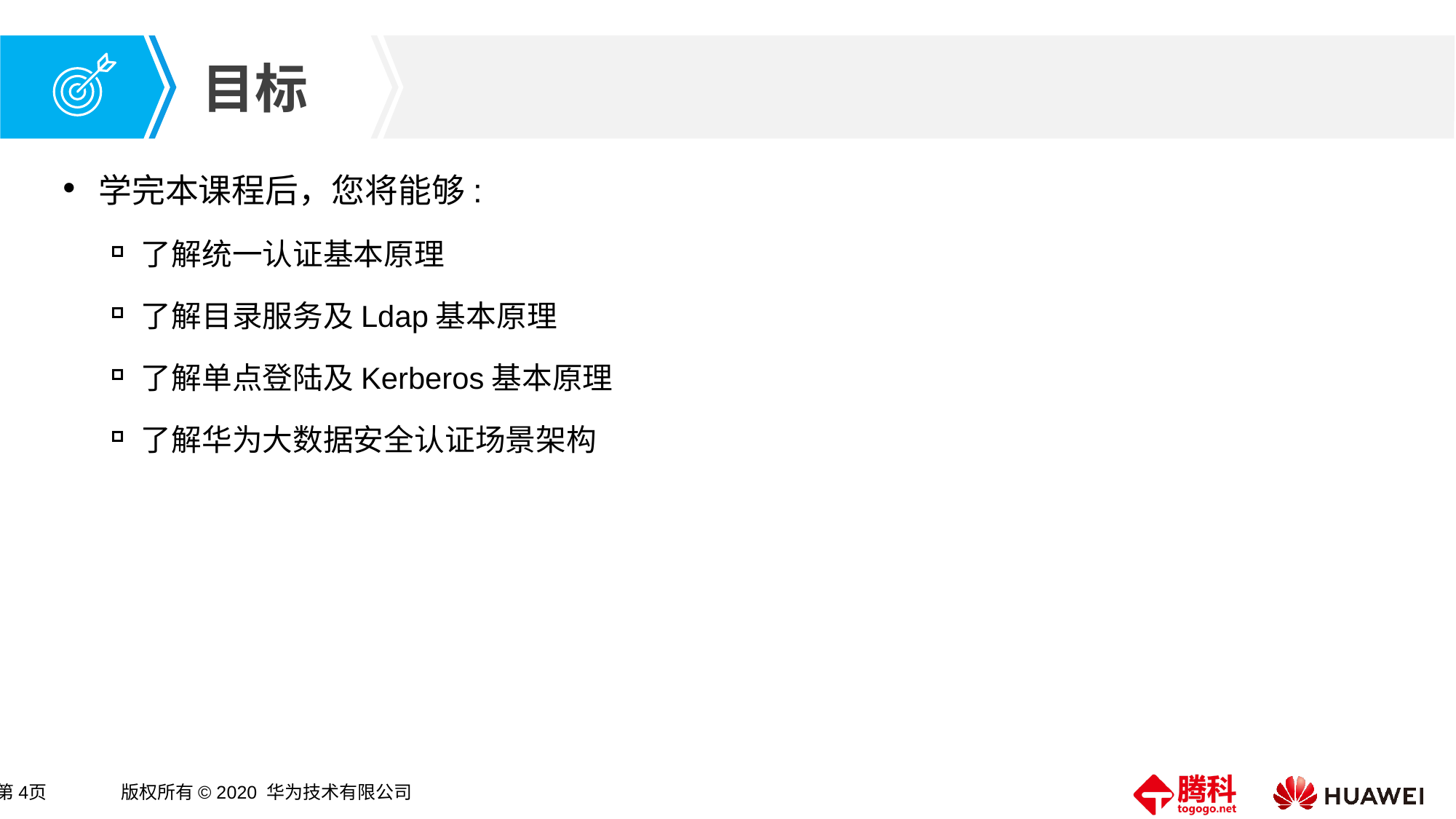

学完本课程后，您将能够:
了解统一认证基本原理
了解目录服务及Ldap基本原理
了解单点登陆及Kerberos基本原理
了解华为大数据安全认证场景架构